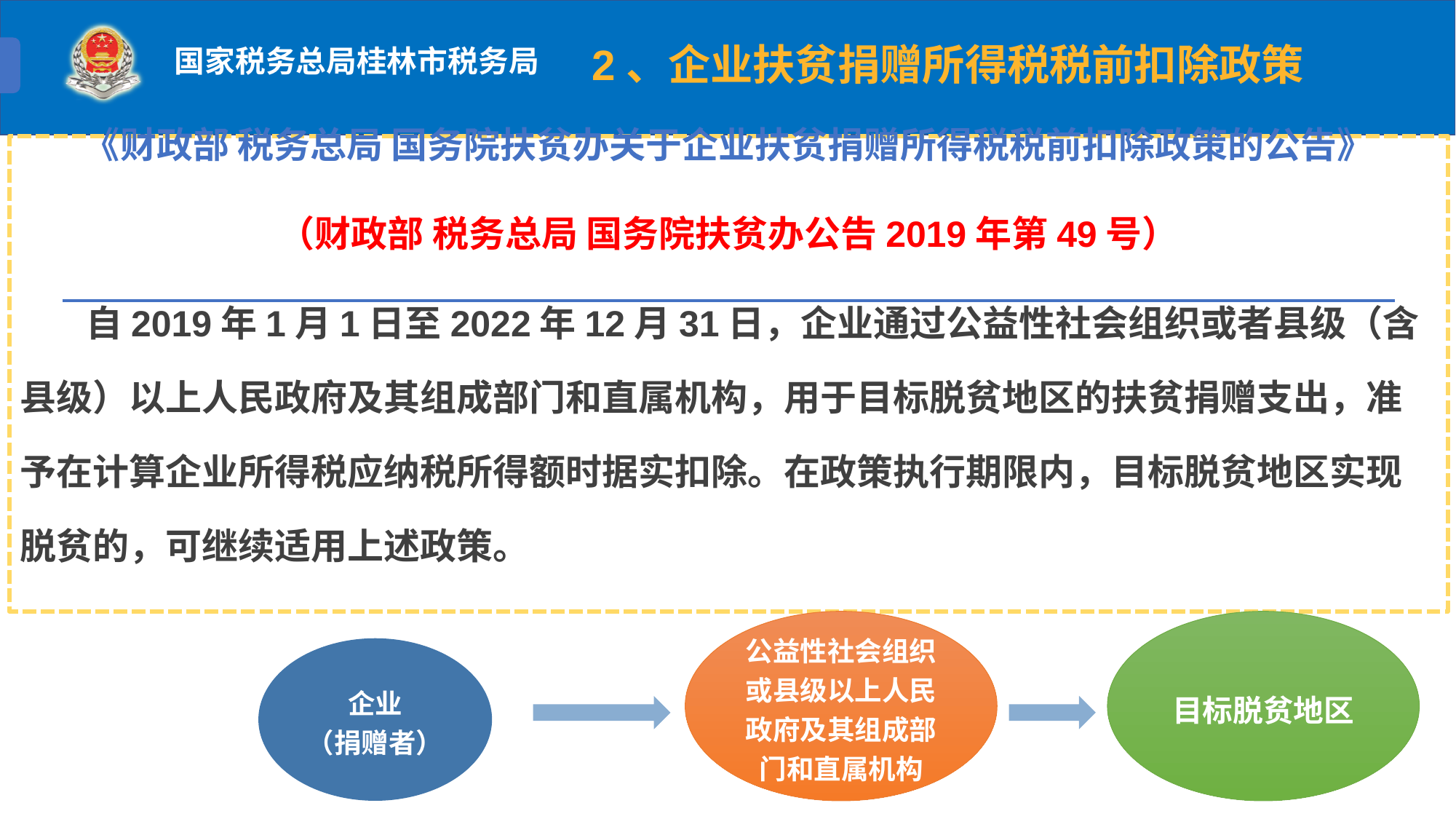

2、企业扶贫捐赠所得税税前扣除政策
《财政部 税务总局 国务院扶贫办关于企业扶贫捐赠所得税税前扣除政策的公告》
（财政部 税务总局 国务院扶贫办公告2019年第49号）
       自2019年1月1日至2022年12月31日，企业通过公益性社会组织或者县级（含县级）以上人民政府及其组成部门和直属机构，用于目标脱贫地区的扶贫捐赠支出，准予在计算企业所得税应纳税所得额时据实扣除。在政策执行期限内，目标脱贫地区实现脱贫的，可继续适用上述政策。

公益性社会组织或县级以上人民政府及其组成部门和直属机构
目标脱贫地区
企业
（捐赠者）